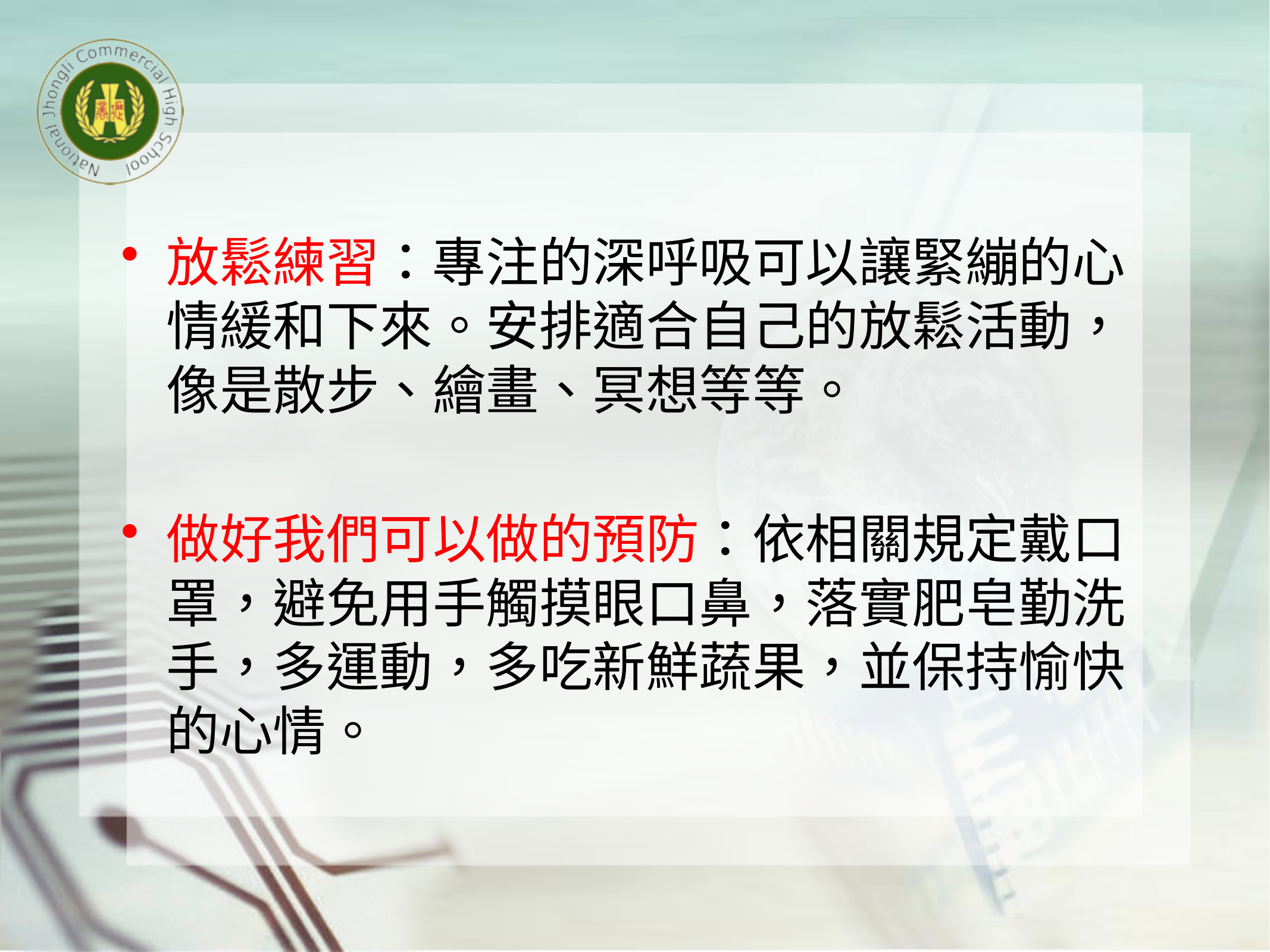

#
放鬆練習：專注的深呼吸可以讓緊繃的心情緩和下來。安排適合自己的放鬆活動，像是散步、繪畫、冥想等等。

做好我們可以做的預防：依相關規定戴口罩，避免用手觸摸眼口鼻，落實肥皂勤洗手，多運動，多吃新鮮蔬果，並保持愉快的心情。